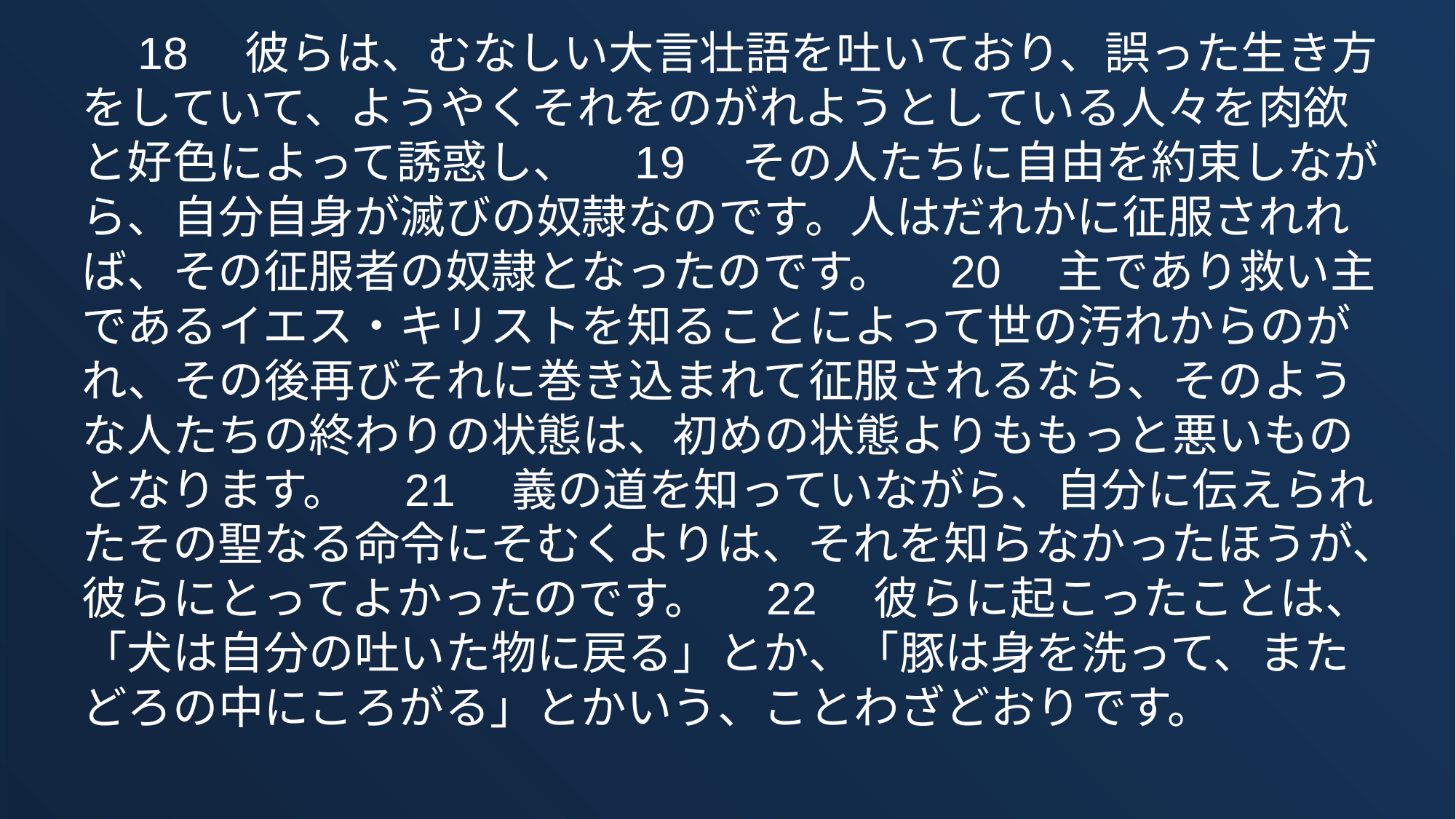

18　彼らは、むなしい大言壮語を吐いており、誤った生き方をしていて、ようやくそれをのがれようとしている人々を肉欲と好色によって誘惑し、　19　その人たちに自由を約束しながら、自分自身が滅びの奴隷なのです。人はだれかに征服されれば、その征服者の奴隷となったのです。　20　主であり救い主であるイエス・キリストを知ることによって世の汚れからのがれ、その後再びそれに巻き込まれて征服されるなら、そのような人たちの終わりの状態は、初めの状態よりももっと悪いものとなります。　21　義の道を知っていながら、自分に伝えられたその聖なる命令にそむくよりは、それを知らなかったほうが、彼らにとってよかったのです。　22　彼らに起こったことは、「犬は自分の吐いた物に戻る」とか、「豚は身を洗って、またどろの中にころがる」とかいう、ことわざどおりです。